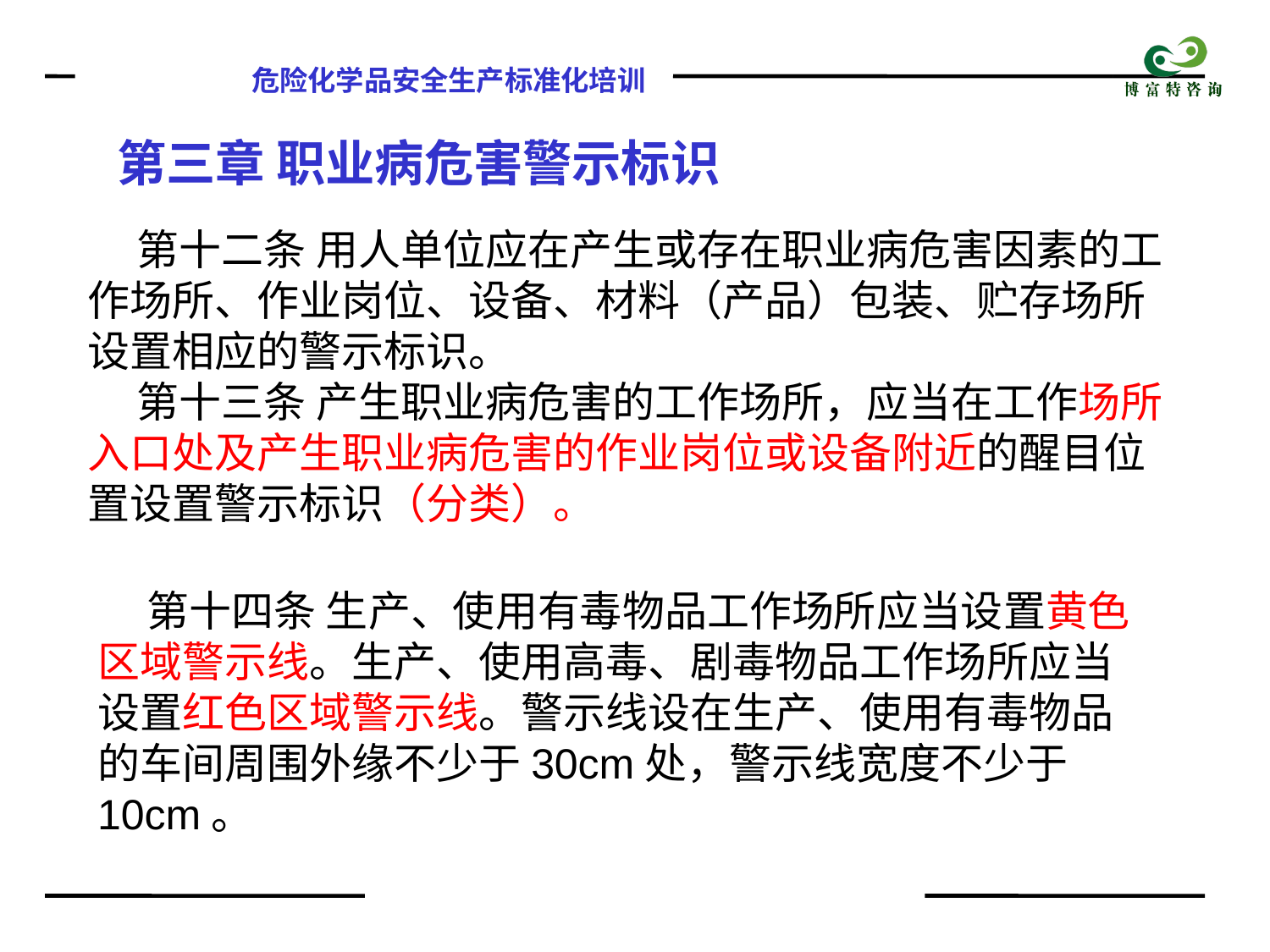

第三章 职业病危害警示标识
第十二条 用人单位应在产生或存在职业病危害因素的工作场所、作业岗位、设备、材料（产品）包装、贮存场所设置相应的警示标识。
第十三条 产生职业病危害的工作场所，应当在工作场所入口处及产生职业病危害的作业岗位或设备附近的醒目位置设置警示标识（分类）。
第十四条 生产、使用有毒物品工作场所应当设置黄色区域警示线。生产、使用高毒、剧毒物品工作场所应当设置红色区域警示线。警示线设在生产、使用有毒物品的车间周围外缘不少于30cm处，警示线宽度不少于10cm。